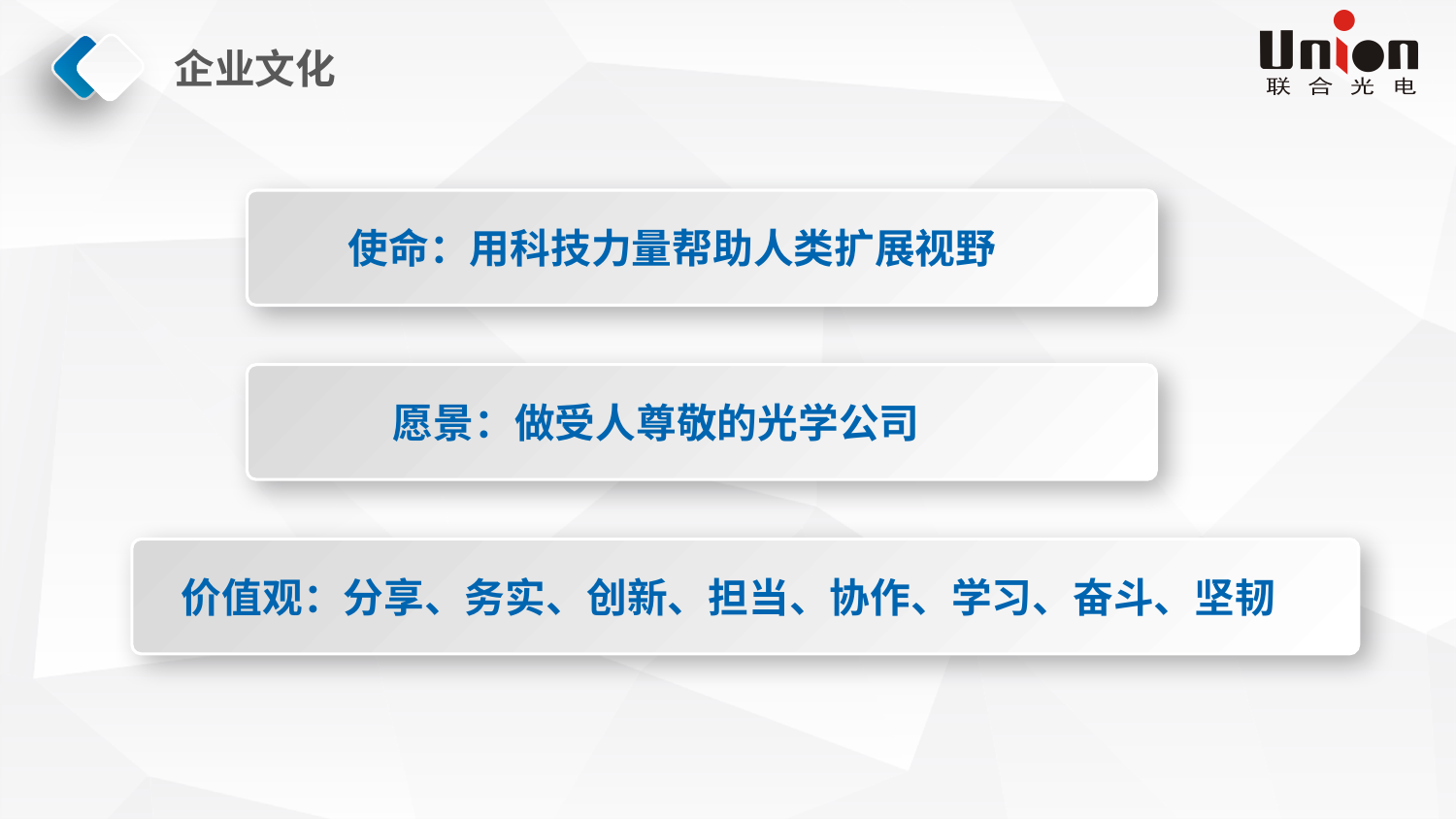

企业文化

使命：用科技力量帮助人类扩展视野

愿景：做受人尊敬的光学公司

价值观：分享、务实、创新、担当、协作、学习、奋斗、坚韧